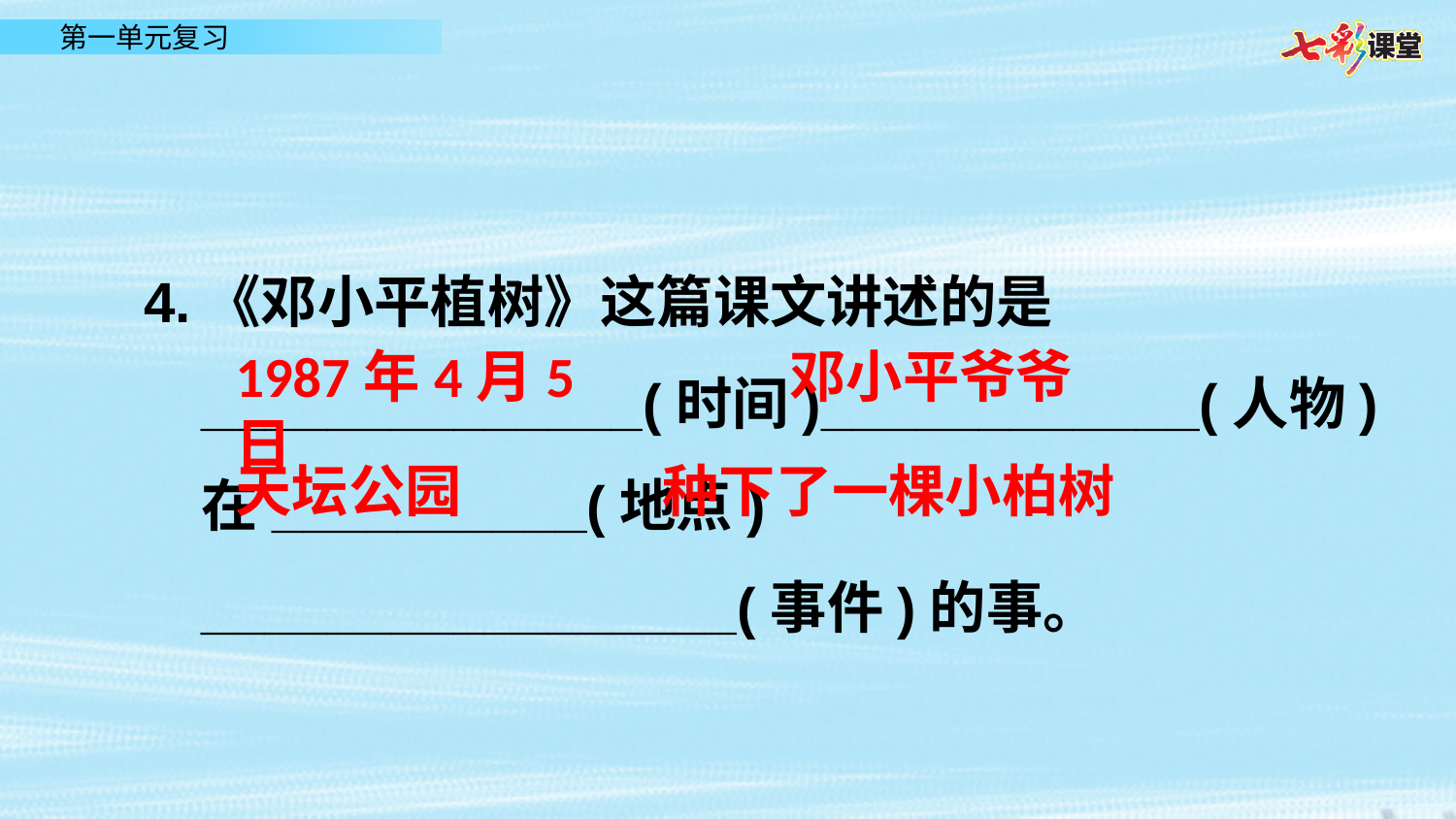

4.《邓小平植树》这篇课文讲述的是______________(时间)____________(人物)在__________(地点) _________________(事件)的事。
1987年4月5日
邓小平爷爷
天坛公园
种下了一棵小柏树